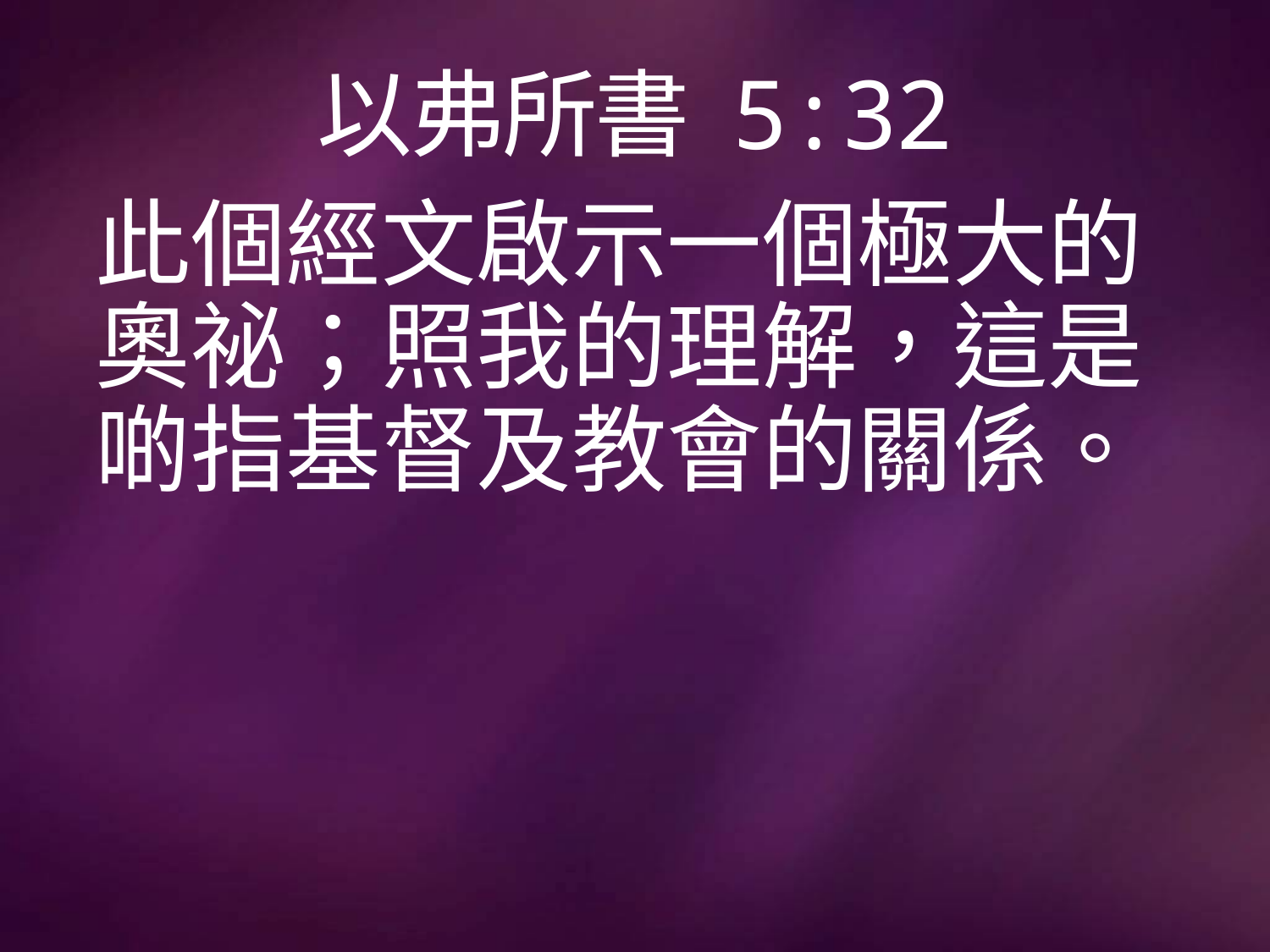

# 以弗所書 5:32
此個經文啟示一個極大的奧祕；照我的理解，這是啲指基督及教會的關係。